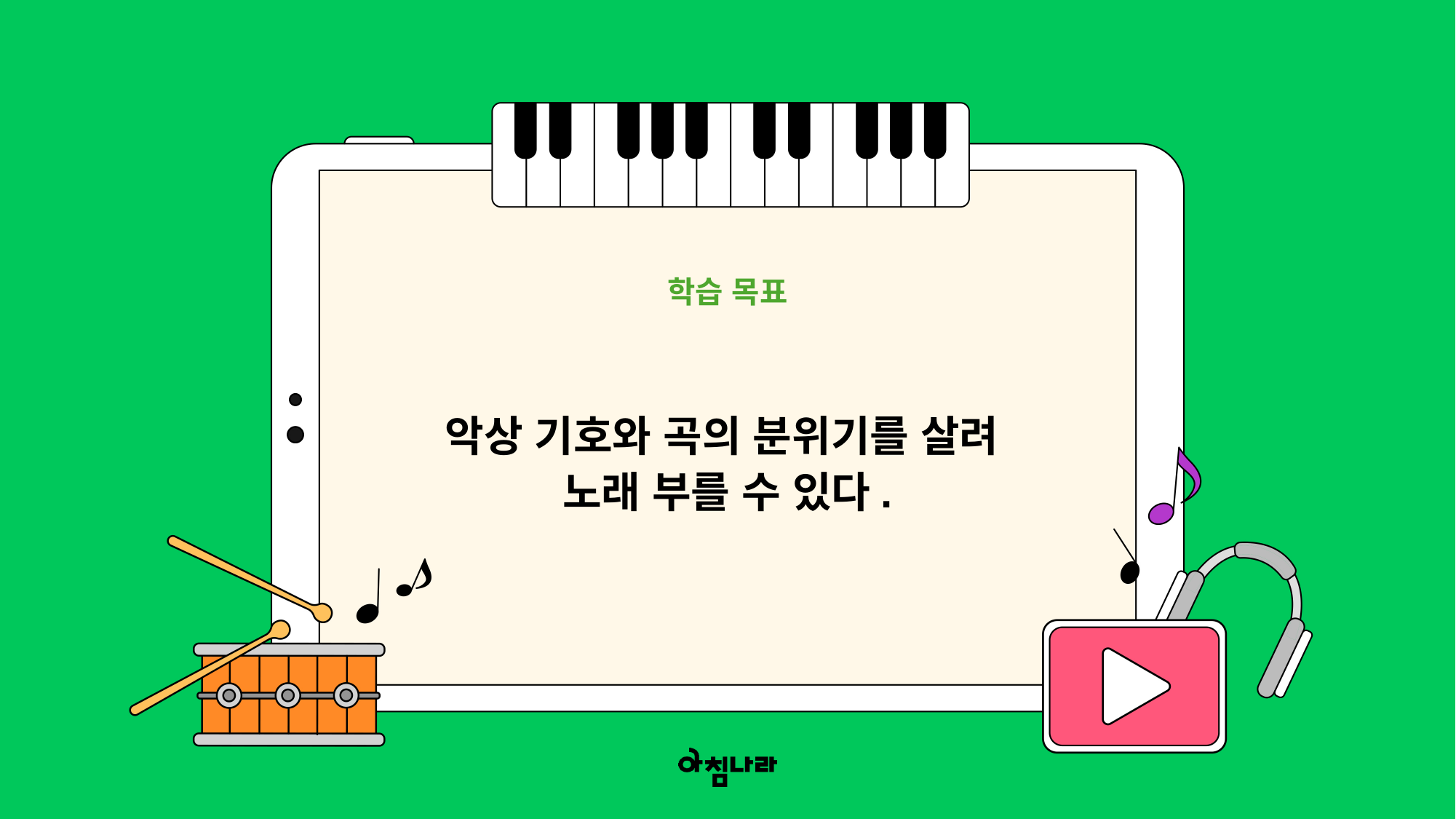

학습 목표
악상 기호와 곡의 분위기를 살려
노래 부를 수 있다.